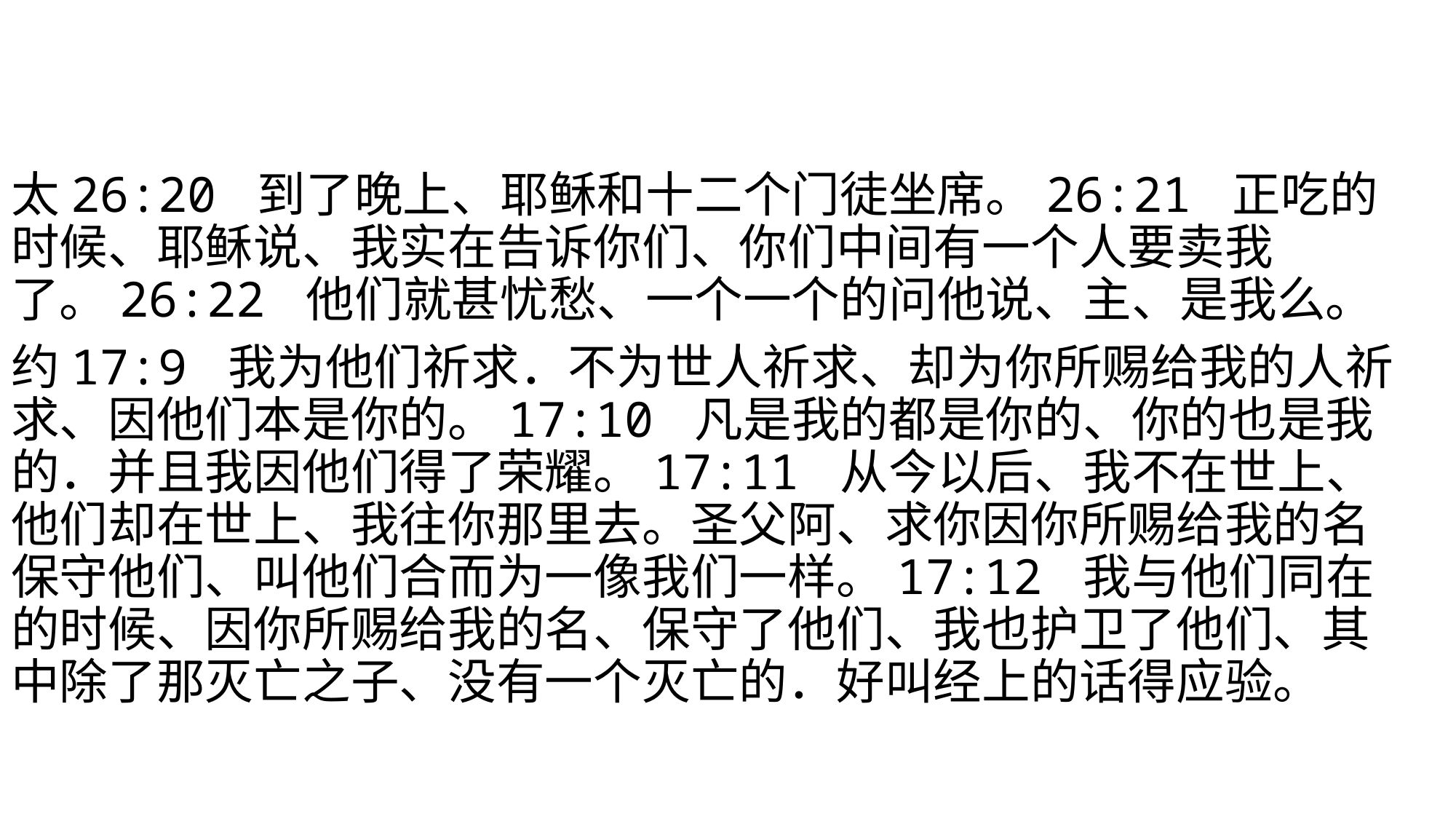

#
太26:20 到了晚上、耶稣和十二个门徒坐席。26:21 正吃的时候、耶稣说、我实在告诉你们、你们中间有一个人要卖我了。26:22 他们就甚忧愁、一个一个的问他说、主、是我么。
约17:9 我为他们祈求．不为世人祈求、却为你所赐给我的人祈求、因他们本是你的。17:10 凡是我的都是你的、你的也是我的．并且我因他们得了荣耀。17:11 从今以后、我不在世上、他们却在世上、我往你那里去。圣父阿、求你因你所赐给我的名保守他们、叫他们合而为一像我们一样。17:12 我与他们同在的时候、因你所赐给我的名、保守了他们、我也护卫了他们、其中除了那灭亡之子、没有一个灭亡的．好叫经上的话得应验。